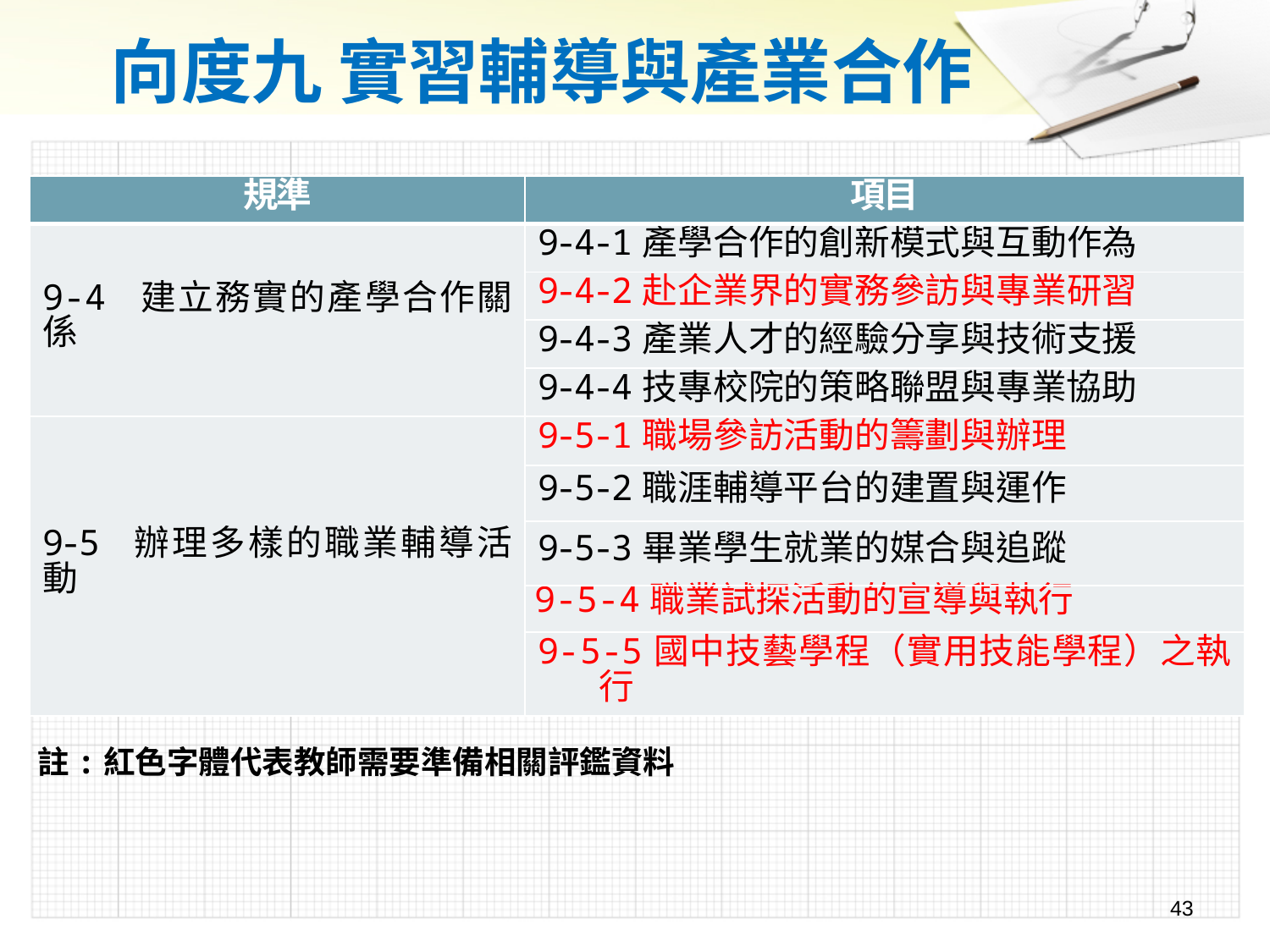

# 向度九 實習輔導與產業合作
| 規準 | 項目 |
| --- | --- |
| 9-4 建立務實的產學合作關係 | 9-4-1產學合作的創新模式與互動作為 |
|  | 9-4-2赴企業界的實務參訪與專業研習 |
|  | 9-4-3產業人才的經驗分享與技術支援 |
|  | 9-4-4技專校院的策略聯盟與專業協助 |
| 9-5 辦理多樣的職業輔導活動 | 9-5-1職場參訪活動的籌劃與辦理 |
|  | 9-5-2職涯輔導平台的建置與運作 |
|  | 9-5-3畢業學生就業的媒合與追蹤 |
|  | 9-5-4職業試探活動的宣導與執行 |
|  | 9-5-5國中技藝學程（實用技能學程）之執行 |
註:紅色字體代表教師需要準備相關評鑑資料
43